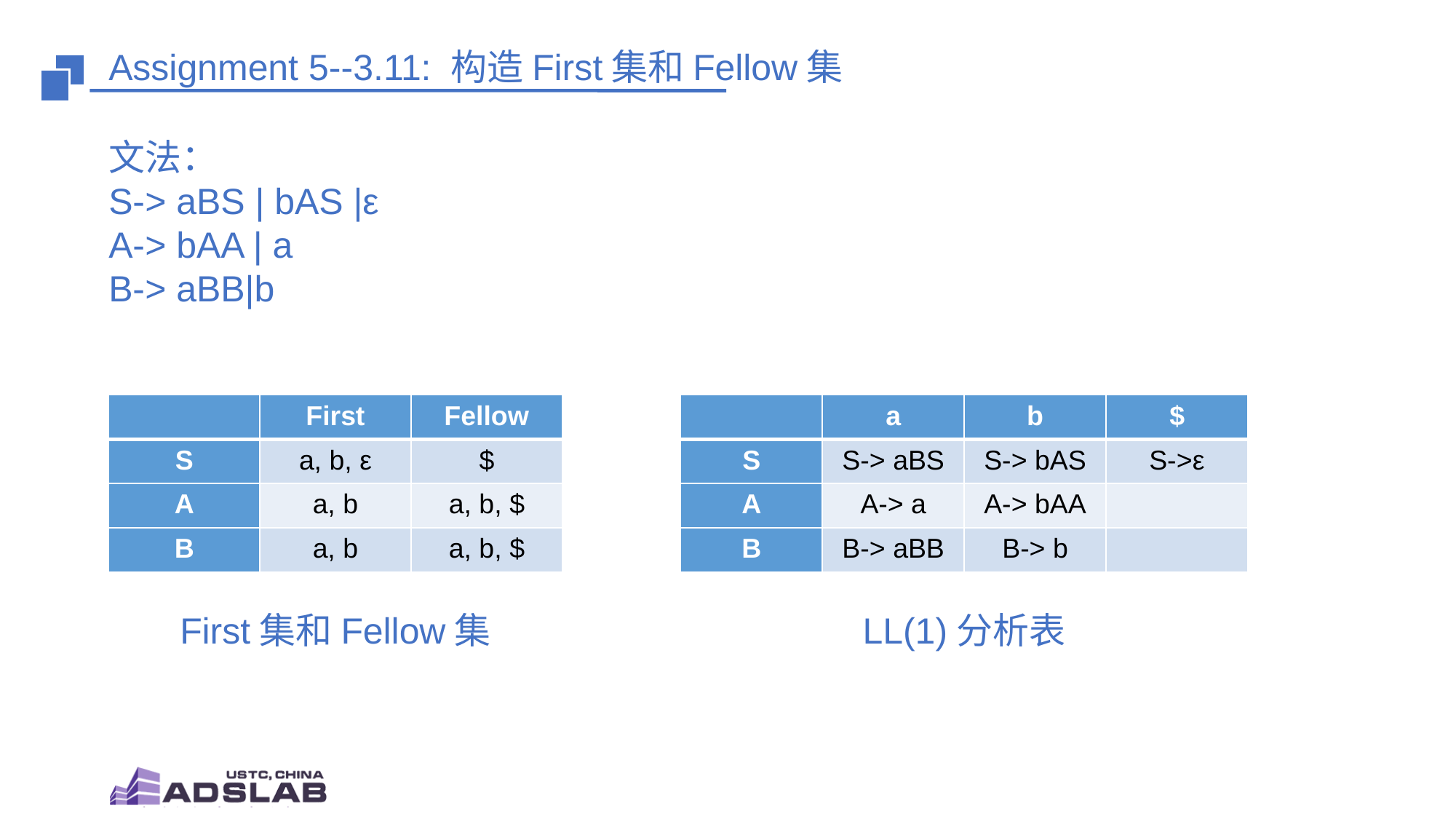

# Assignment 5--3.11: 构造First集和Fellow集
文法：
S-> aBS | bAS |ε
A-> bAA | a
B-> aBB|b

|  | First | Fellow |
| --- | --- | --- |
| S | a, b, ε | $ |
| A | a, b | a, b, $ |
| B | a, b | a, b, $ |
|  | a | b | $ |
| --- | --- | --- | --- |
| S | S-> aBS | S-> bAS | S->ε |
| A | A-> a | A-> bAA |  |
| B | B-> aBB | B-> b |  |
First集和Fellow集
LL(1)分析表